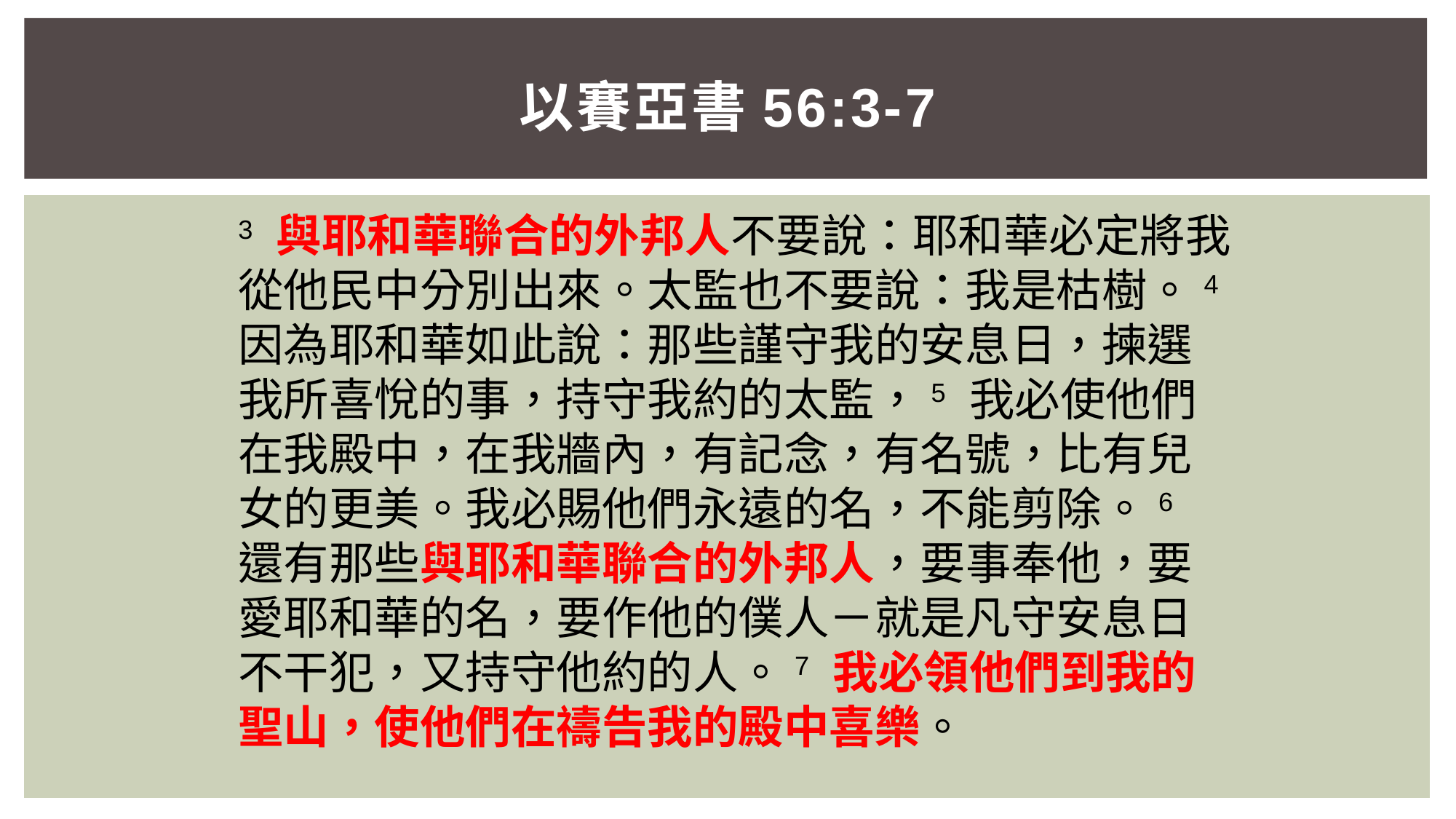

# 以賽亞書56:3-7
3 與耶和華聯合的外邦人不要說：耶和華必定將我從他民中分別出來。太監也不要說：我是枯樹。4 因為耶和華如此說：那些謹守我的安息日，揀選我所喜悅的事，持守我約的太監，5 我必使他們在我殿中，在我牆內，有記念，有名號，比有兒女的更美。我必賜他們永遠的名，不能剪除。6 還有那些與耶和華聯合的外邦人，要事奉他，要愛耶和華的名，要作他的僕人－就是凡守安息日不干犯，又持守他約的人。7 我必領他們到我的聖山，使他們在禱告我的殿中喜樂。